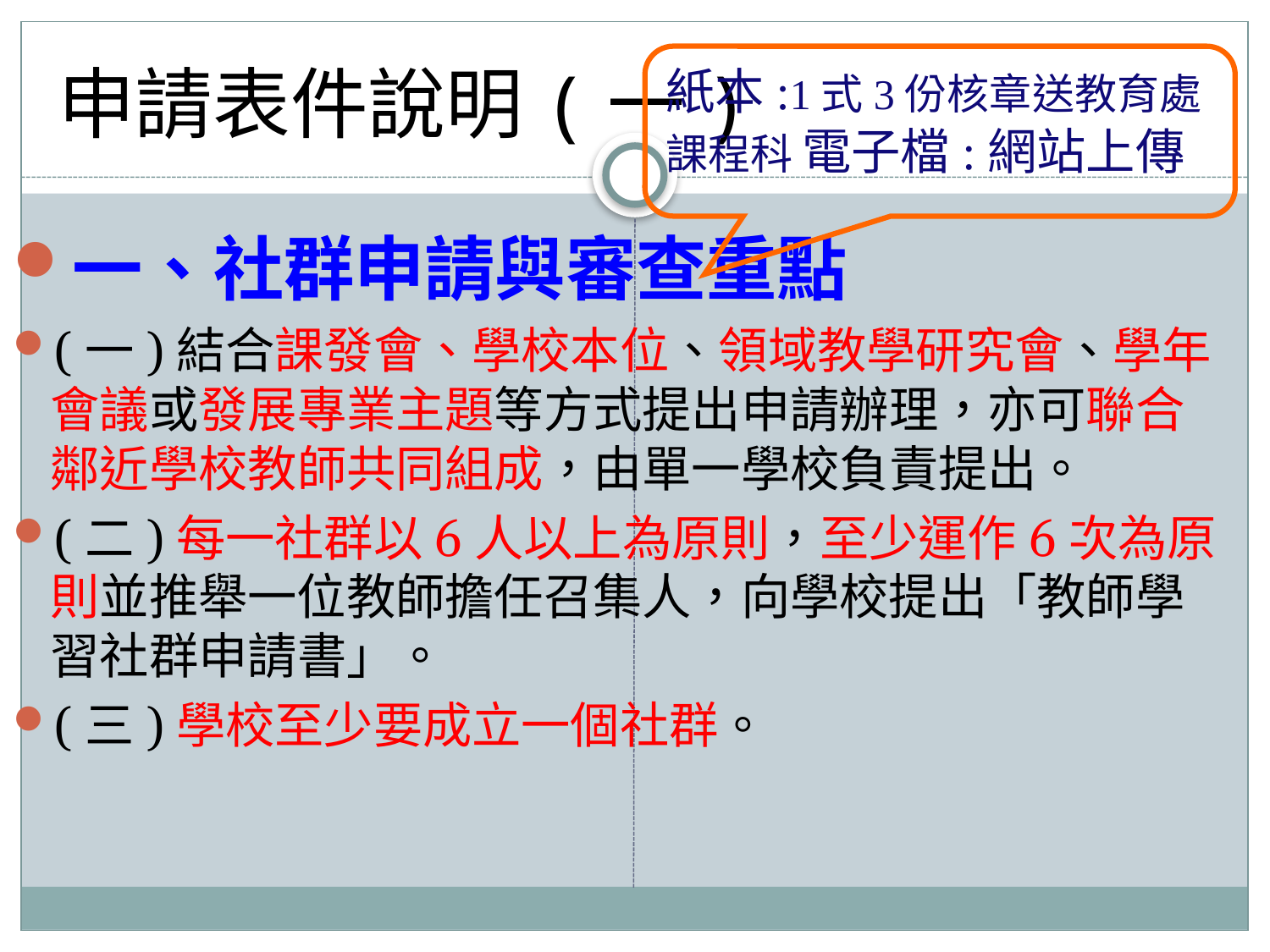

# 申請表件說明(一)
紙本:1式3份核章送教育處課程科 電子檔:網站上傳

一、社群申請與審查重點
(一)結合課發會、學校本位、領域教學研究會、學年會議或發展專業主題等方式提出申請辦理，亦可聯合鄰近學校教師共同組成，由單一學校負責提出。
(二)每一社群以6人以上為原則，至少運作6次為原則並推舉一位教師擔任召集人，向學校提出「教師學習社群申請書」。
(三)學校至少要成立一個社群。